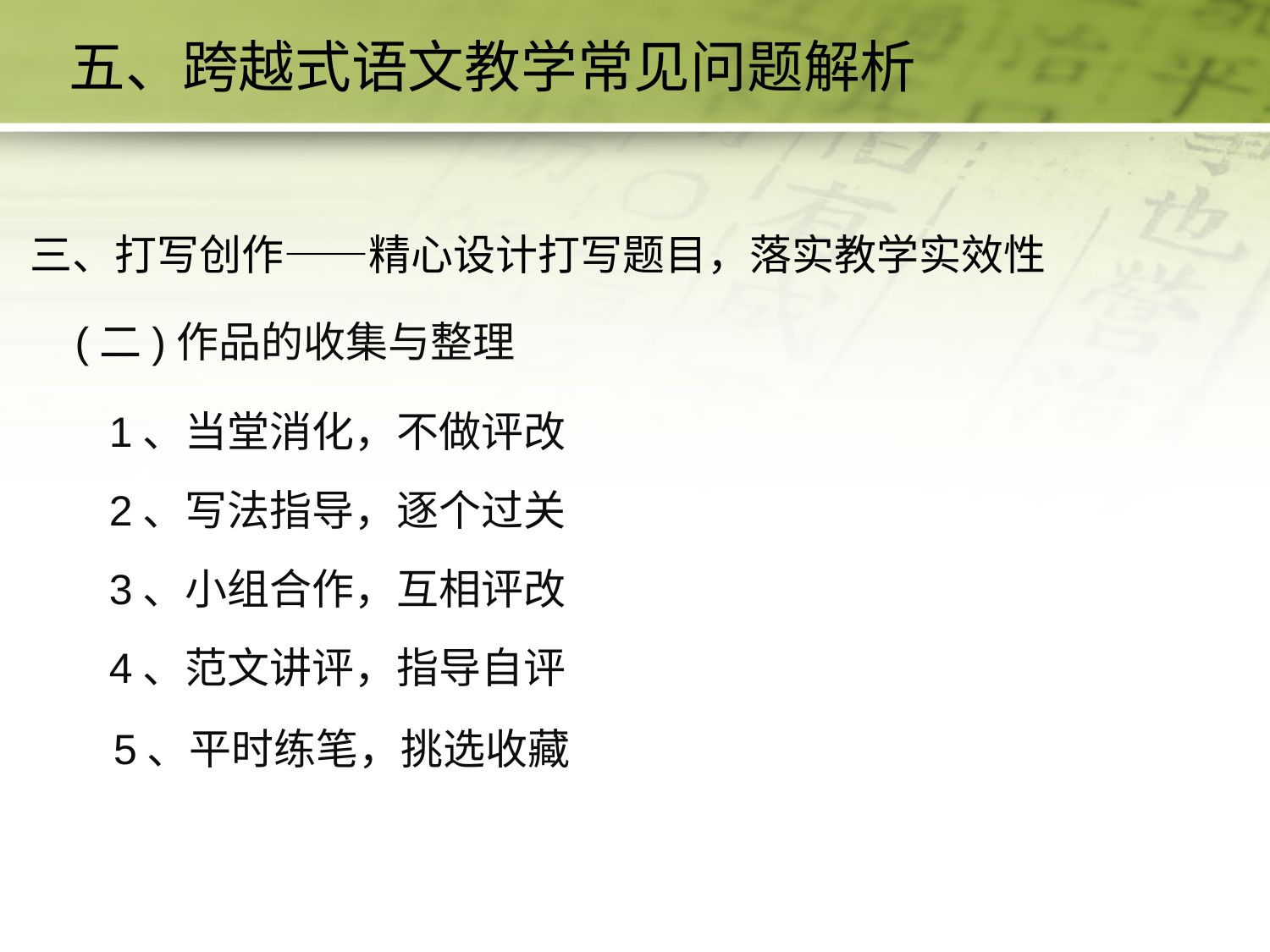

五、跨越式语文教学常见问题解析
三、打写创作——精心设计打写题目，落实教学实效性
(二)作品的收集与整理
1、当堂消化，不做评改
2、写法指导，逐个过关
3、小组合作，互相评改
4、范文讲评，指导自评
5、平时练笔，挑选收藏